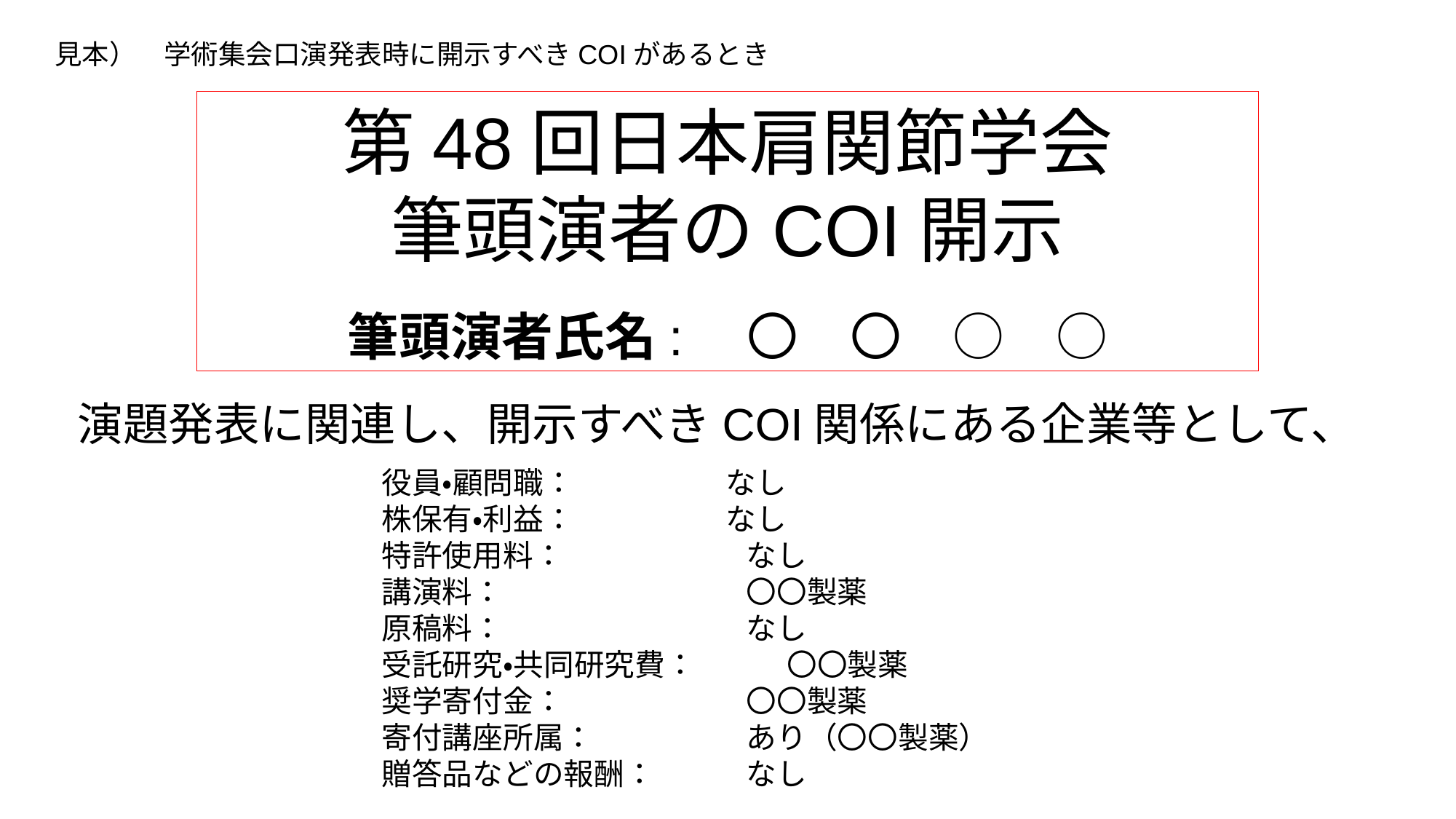

見本）　学術集会口演発表時に開示すべきCOIがあるとき
第48回日本肩関節学会
筆頭演者のCOI開示

筆頭演者氏名:　〇　〇　○　○
演題発表に関連し、開示すべきCOI関係にある企業等として、
役員・顧問職：　　　　　なし
株保有・利益：　　　　　なし
特許使用料：　　　　　　なし
講演料：　　　　　　　　〇〇製薬
原稿料：　　　　　　　　なし
受託研究・共同研究費：　　　〇〇製薬
奨学寄付金：　　　　　　〇〇製薬
寄付講座所属：　　　　　あり（〇〇製薬）
贈答品などの報酬：　　　なし